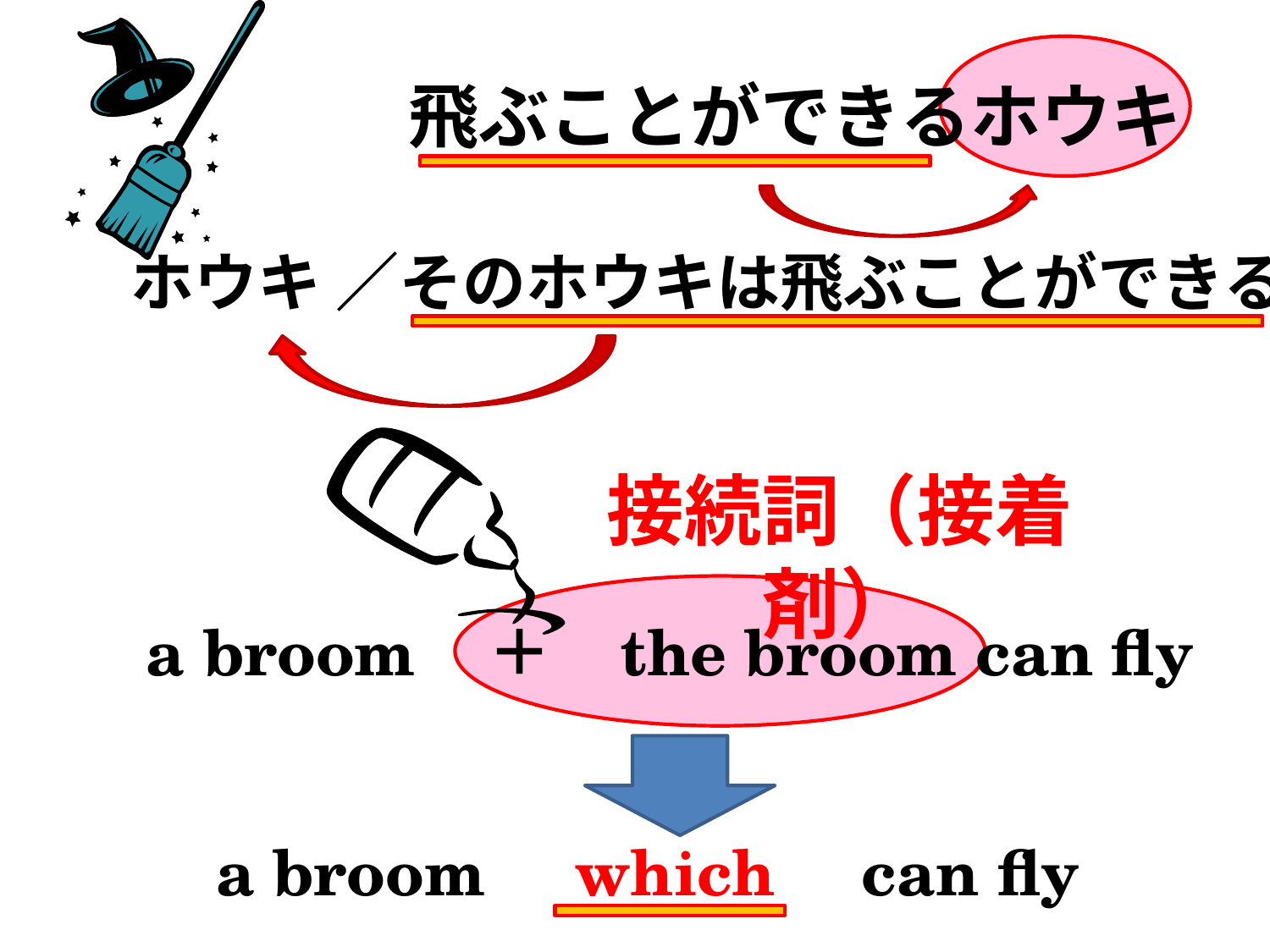

飛ぶことができるホウキ

ホウキ ／そのホウキは飛ぶことができる

接続詞（接着剤）

a broom
＋
the broom can fly

a broom
which
can fly